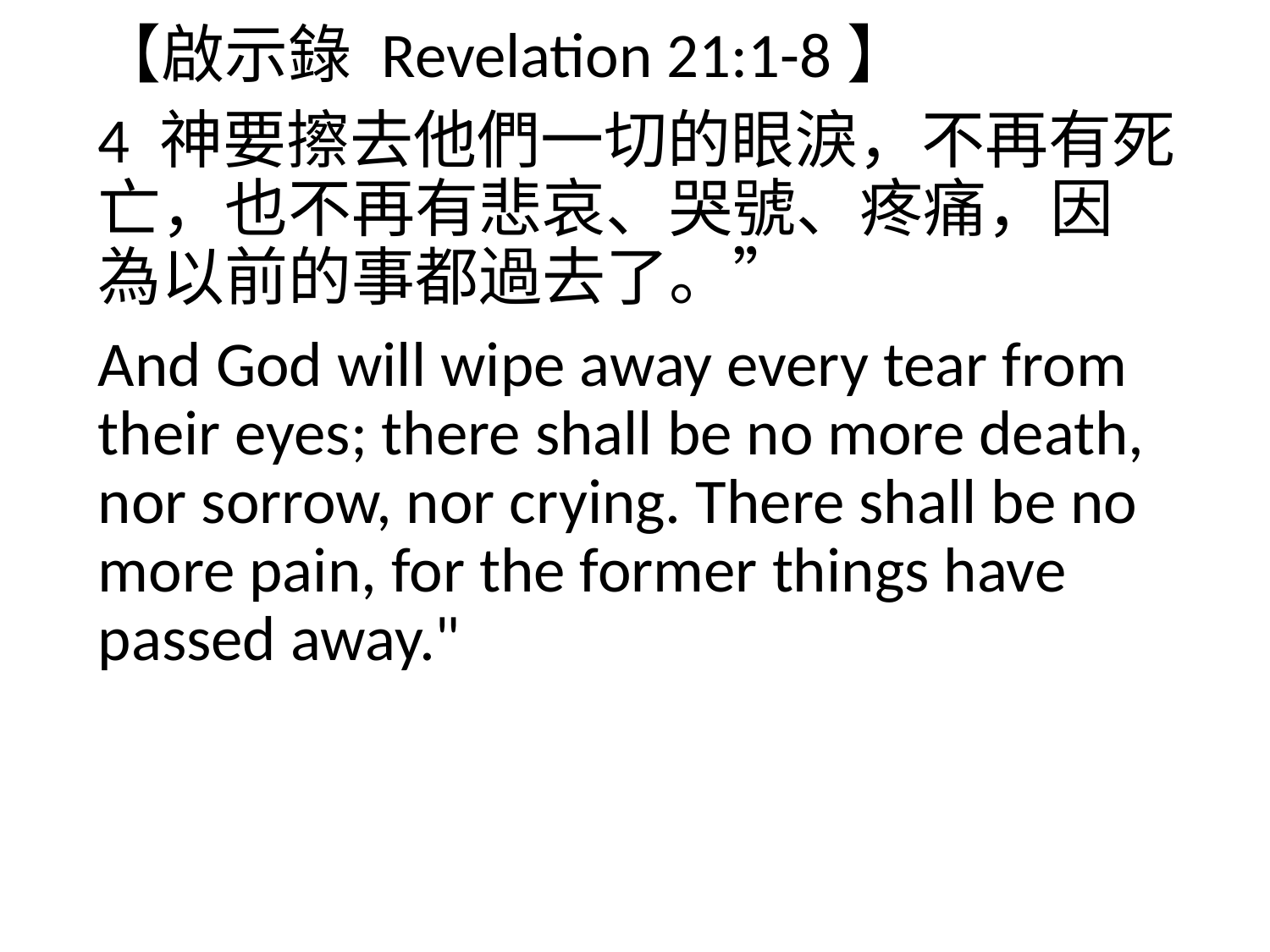

【啟示錄 Revelation 21:1-8】
4 神要擦去他們一切的眼淚，不再有死亡，也不再有悲哀、哭號、疼痛，因為以前的事都過去了。”
And God will wipe away every tear from their eyes; there shall be no more death, nor sorrow, nor crying. There shall be no more pain, for the former things have passed away."